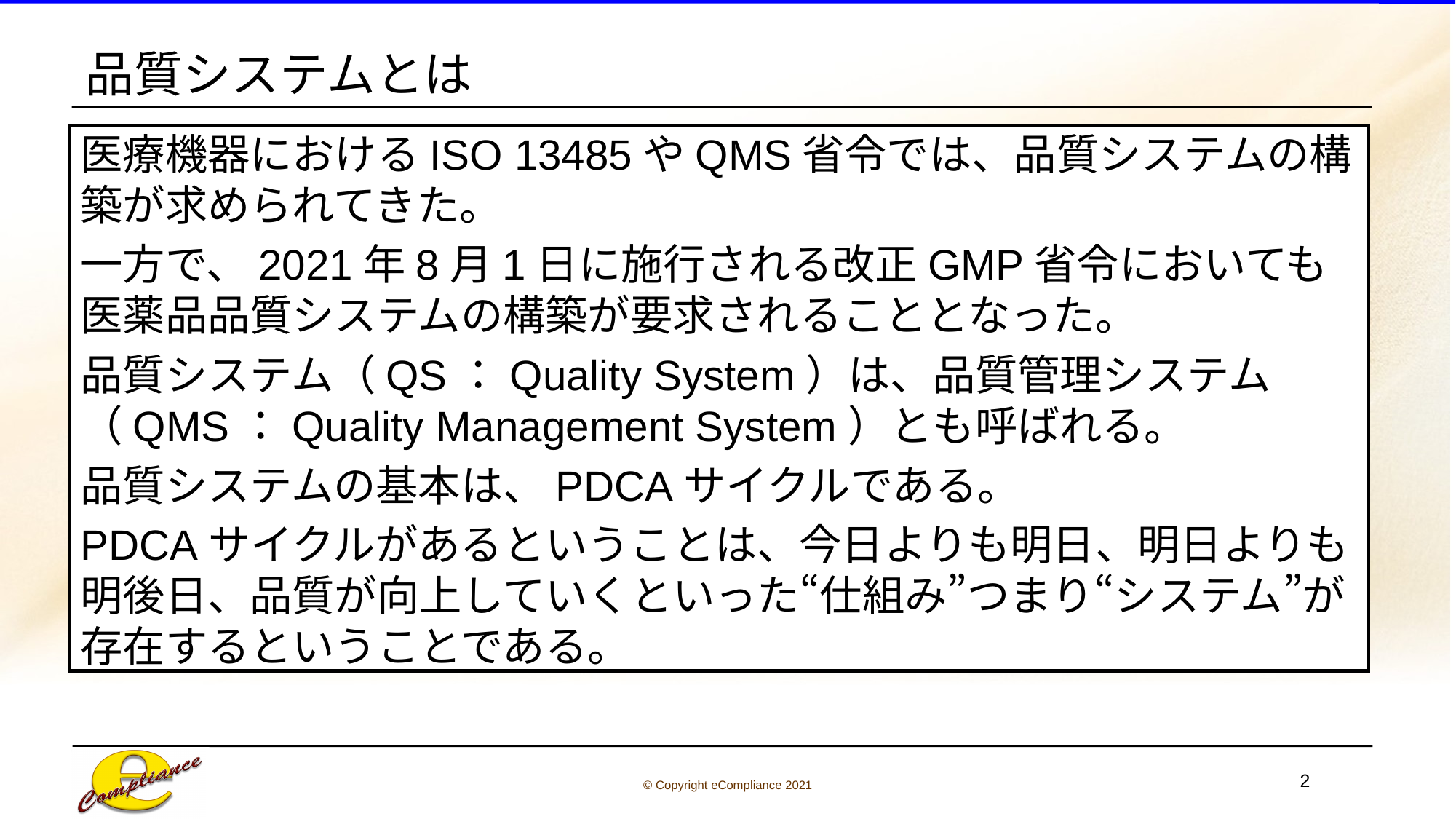

# 品質システムとは
医療機器におけるISO 13485やQMS省令では、品質システムの構築が求められてきた。
一方で、2021年8月1日に施行される改正GMP省令においても医薬品品質システムの構築が要求されることとなった。
品質システム（QS：Quality System）は、品質管理システム（QMS：Quality Management System）とも呼ばれる。
品質システムの基本は、PDCAサイクルである。
PDCAサイクルがあるということは、今日よりも明日、明日よりも明後日、品質が向上していくといった“仕組み”つまり“システム”が存在するということである。